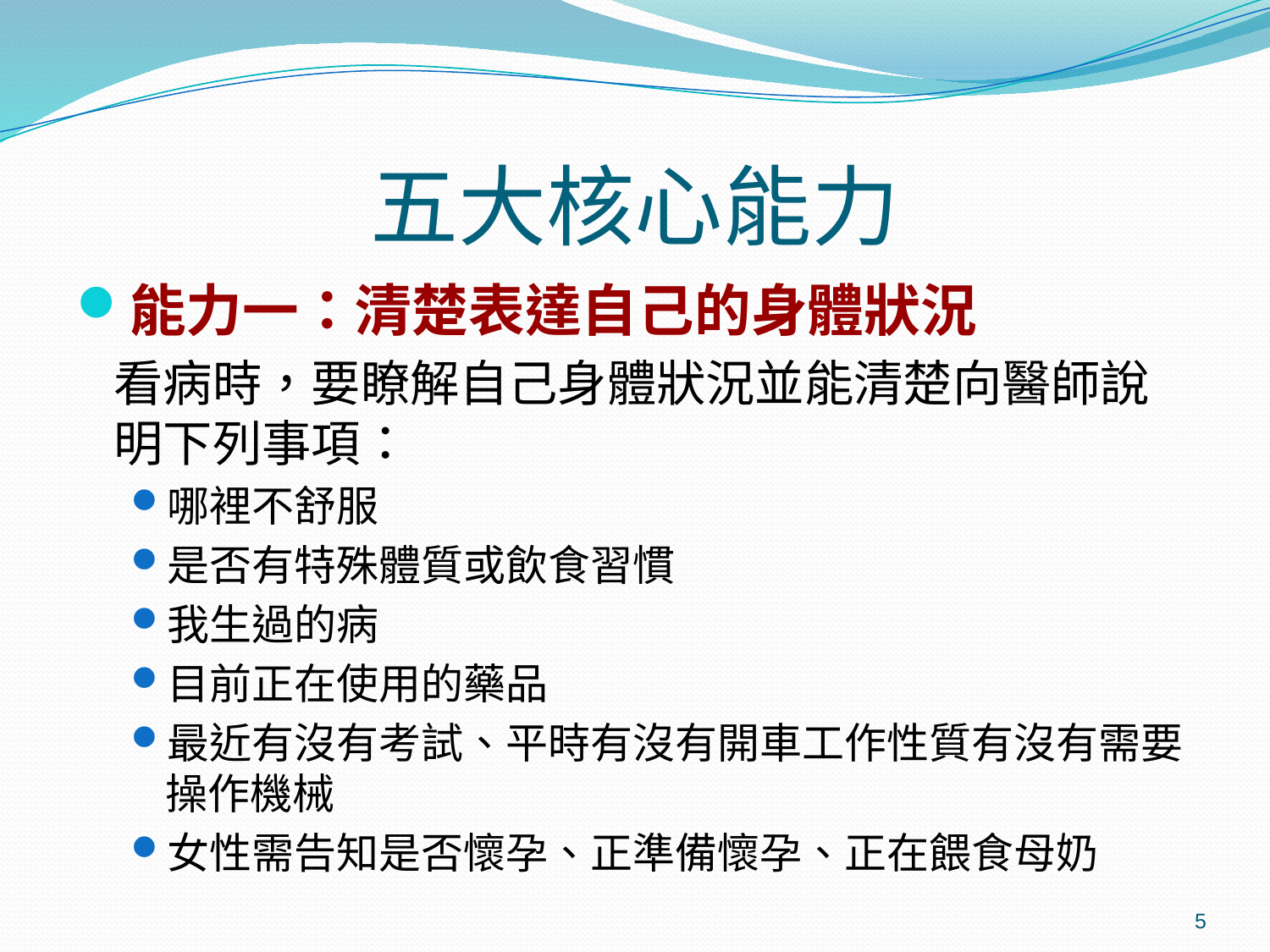

# 五大核心能力
能力一：清楚表達自己的身體狀況
	看病時，要瞭解自己身體狀況並能清楚向醫師說明下列事項：
哪裡不舒服
是否有特殊體質或飲食習慣
我生過的病
目前正在使用的藥品
最近有沒有考試、平時有沒有開車工作性質有沒有需要操作機械
女性需告知是否懷孕、正準備懷孕、正在餵食母奶

5